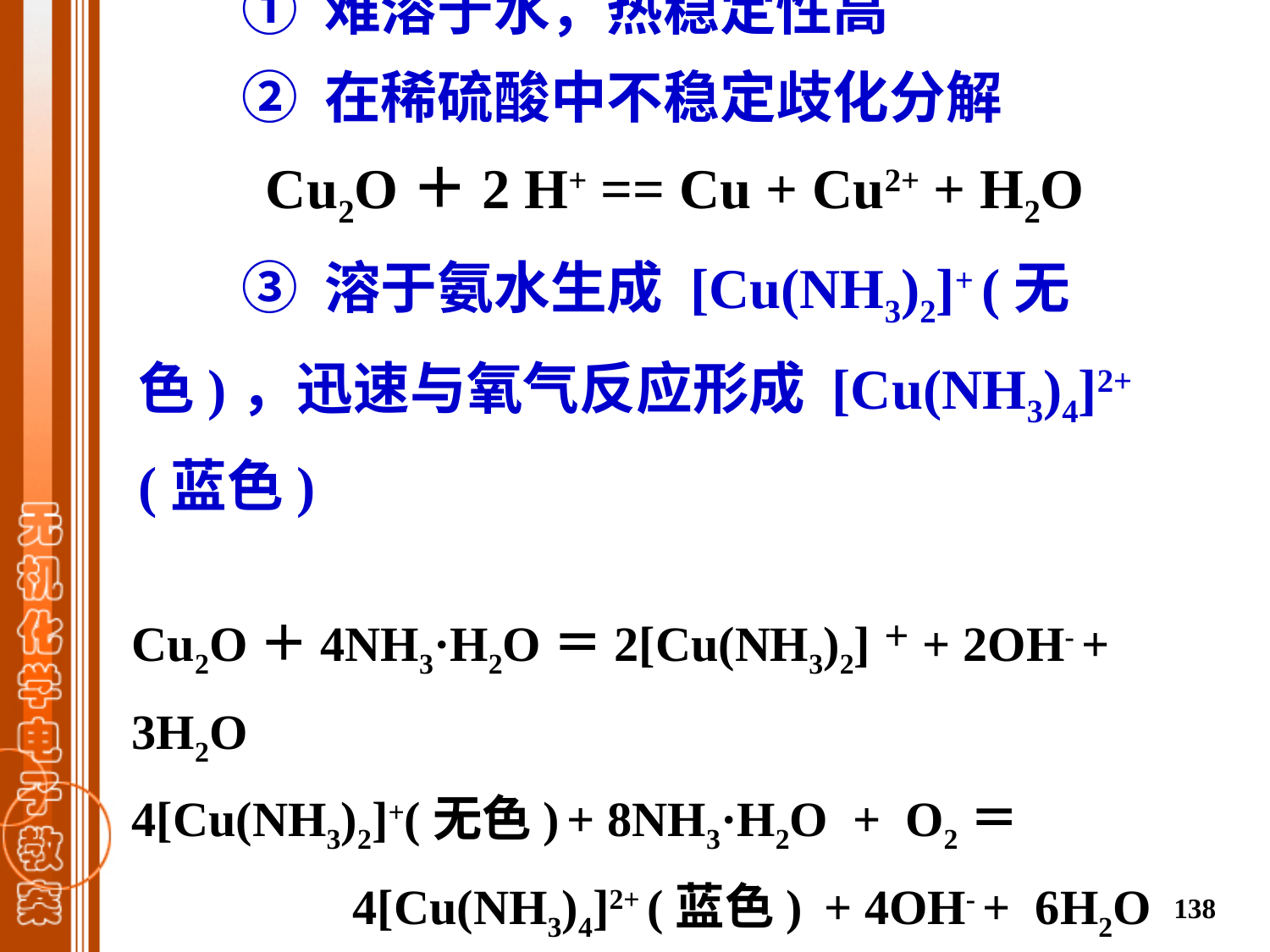

Cu2O的性质：
        ① 难溶于水，热稳定性高
        ② 在稀硫酸中不稳定歧化分解；
         Cu2O＋2 H+ == Cu + Cu2+ + H2O
        ③ 溶于氨水生成 [Cu(NH3)2]+ (无色)，迅速与氧气反应形成 [Cu(NH3)4]2+ (蓝色)

Cu2O＋4NH3·H2O＝2[Cu(NH3)2]＋+ 2OH- + 3H2O
4[Cu(NH3)2]+(无色) + 8NH3·H2O  +  O2＝
                  4[Cu(NH3)4]2+ (蓝色)   + 4OH- +  6H2O
138